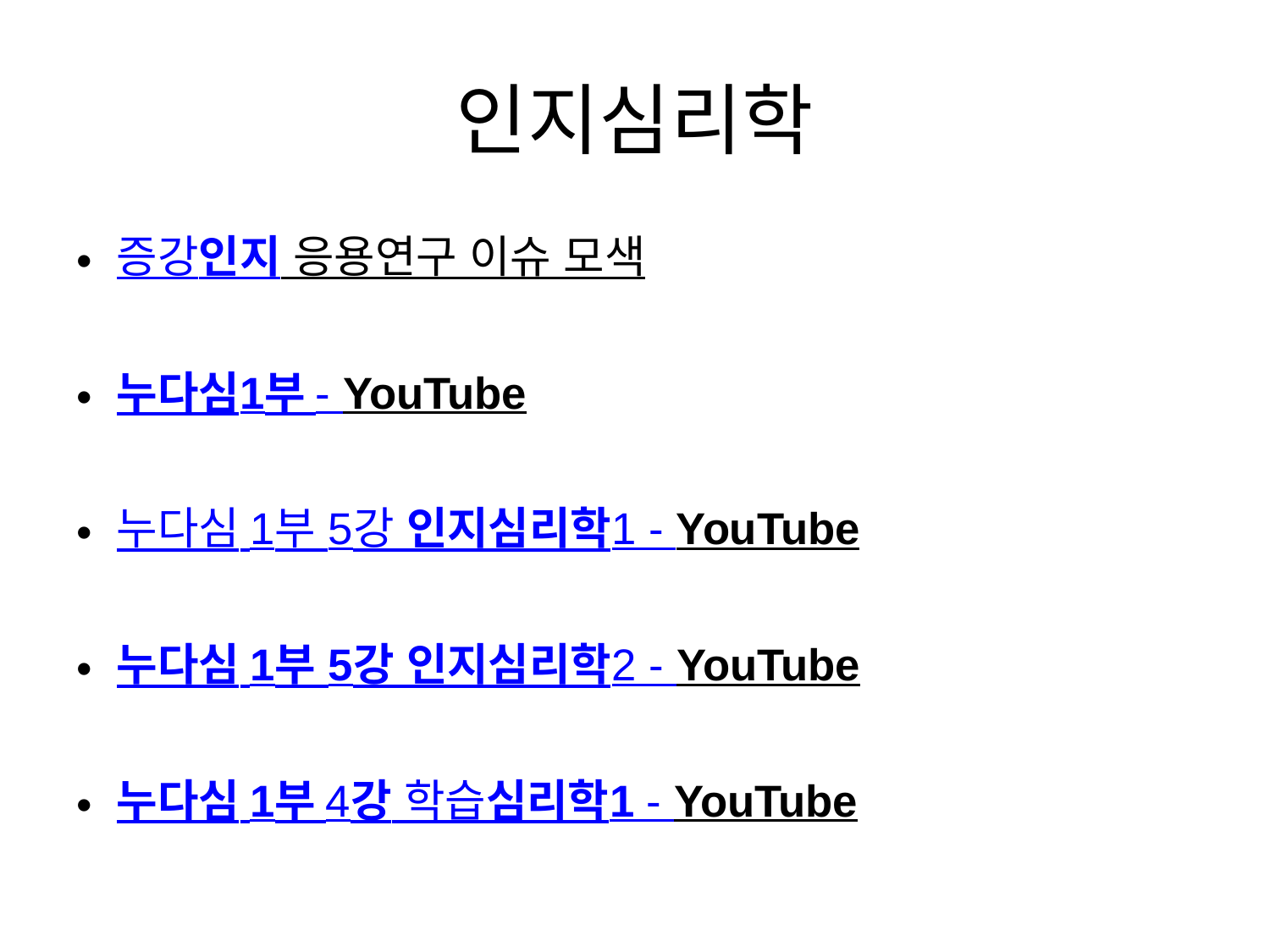

# 인지심리학
증강인지 응용연구 이슈 모색

누다심1부 - YouTube

누다심 1부 5강 인지심리학1 - YouTube

누다심 1부 5강 인지심리학2 - YouTube

누다심 1부 4강 학습심리학1 - YouTube